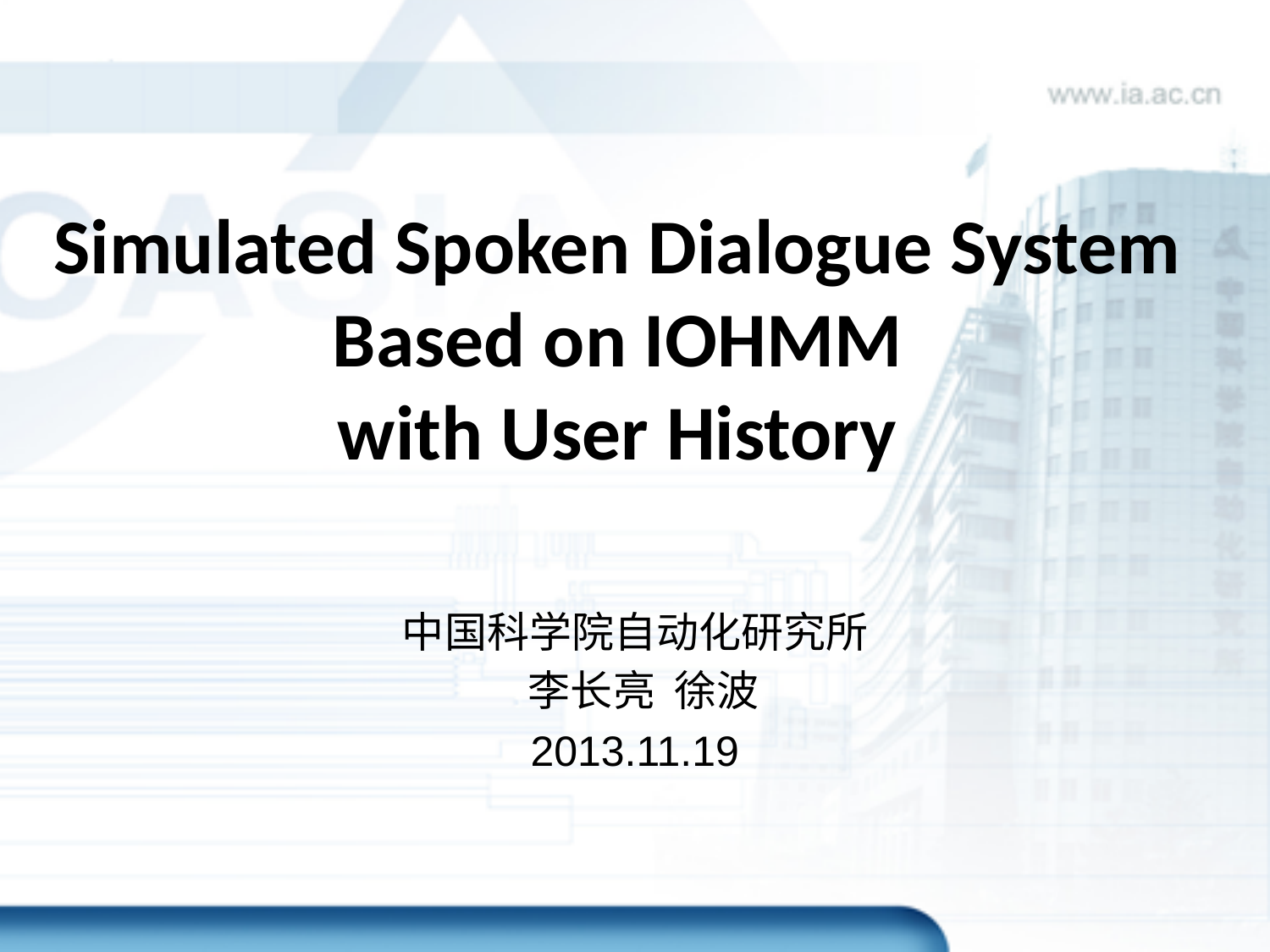

# Simulated Spoken Dialogue System Based on IOHMM with User History

中国科学院自动化研究所
 李长亮  徐波
2013.11.19